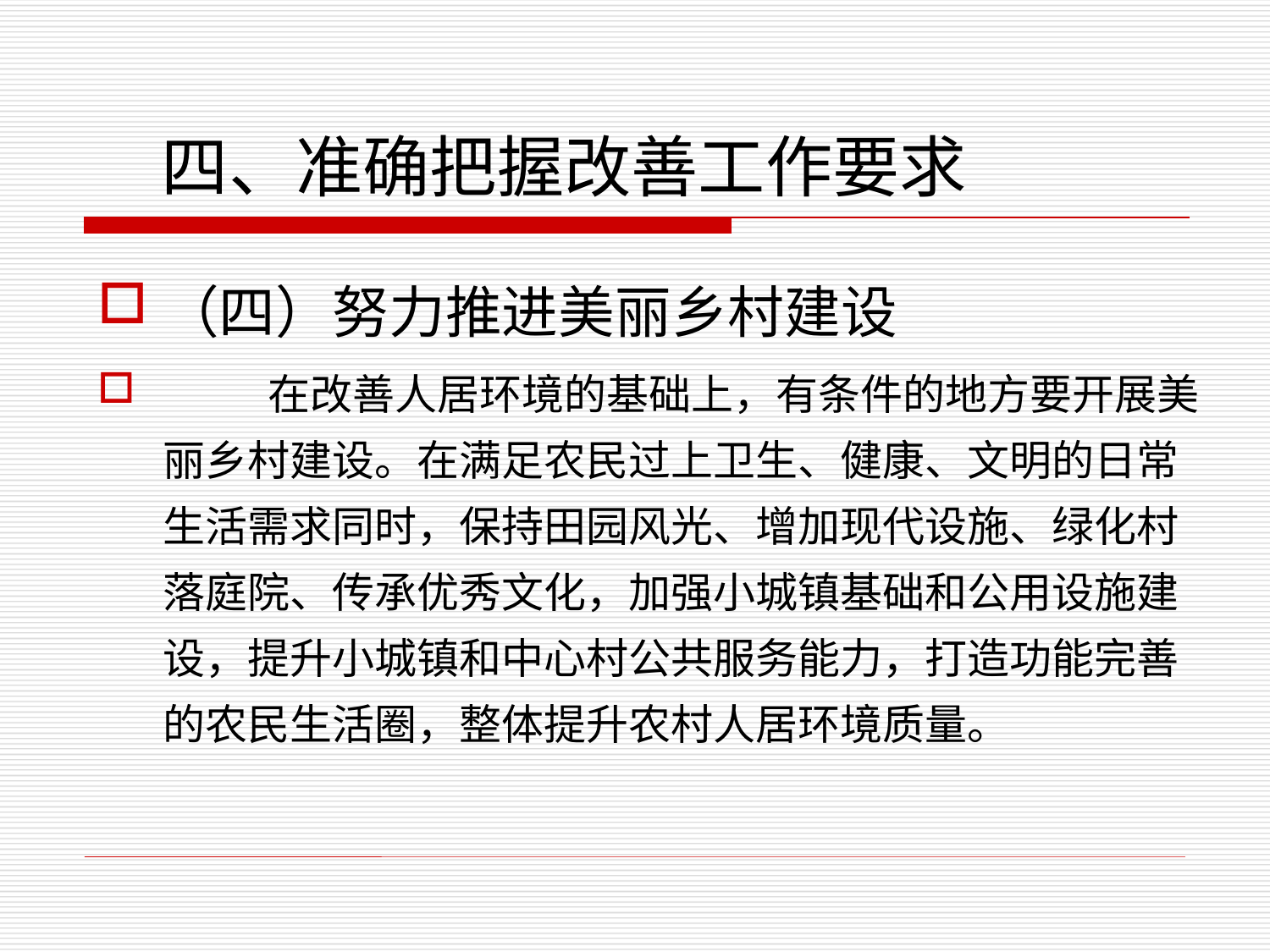

四、准确把握改善工作要求
（四）努力推进美丽乡村建设
          在改善人居环境的基础上，有条件的地方要开展美丽乡村建设。在满足农民过上卫生、健康、文明的日常生活需求同时，保持田园风光、增加现代设施、绿化村落庭院、传承优秀文化，加强小城镇基础和公用设施建设，提升小城镇和中心村公共服务能力，打造功能完善的农民生活圈，整体提升农村人居环境质量。